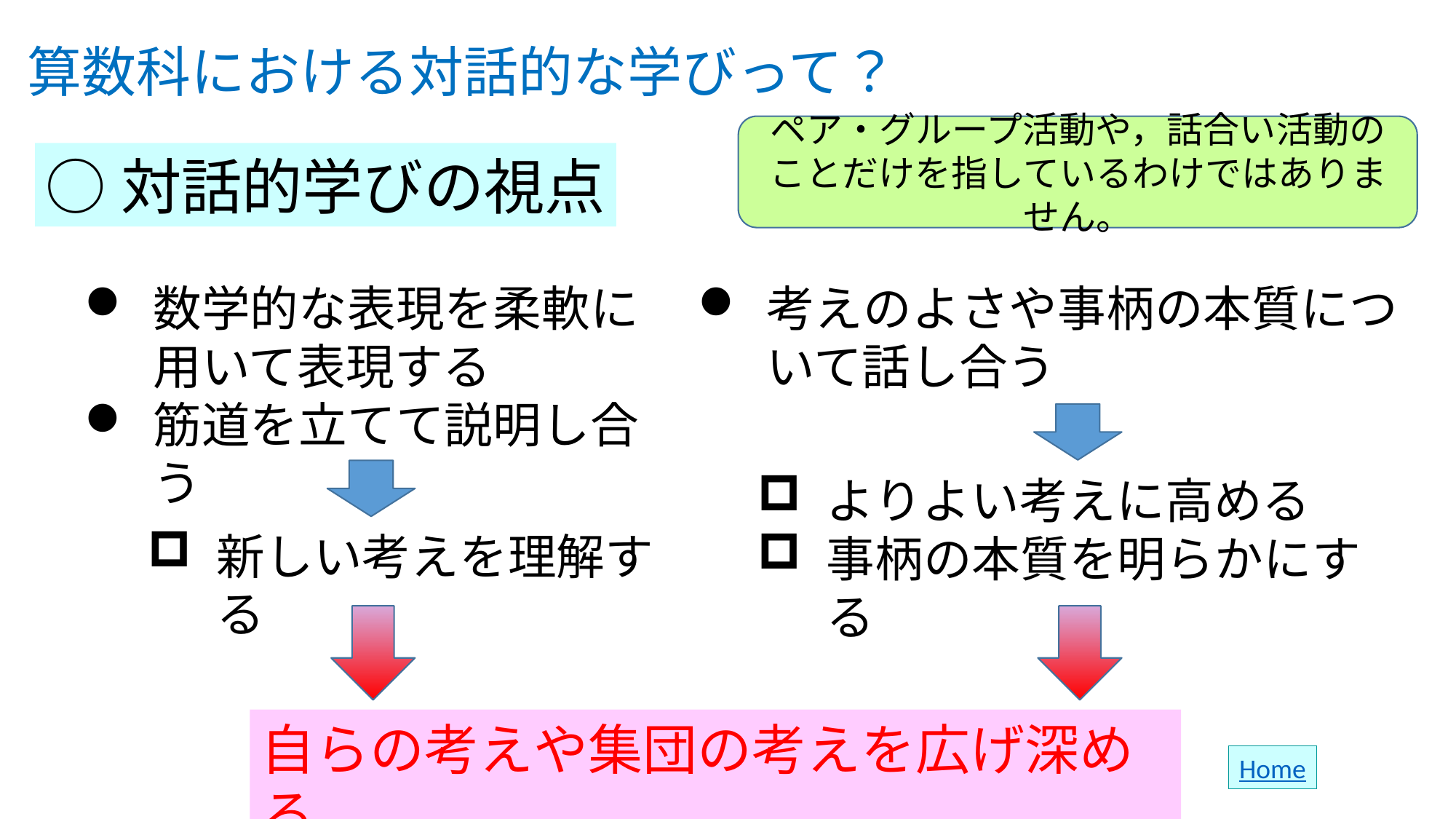

# 算数科における対話的な学びって？
ペア・グループ活動や，話合い活動のことだけを指しているわけではありません。
○対話的学びの視点
数学的な表現を柔軟に用いて表現する
筋道を立てて説明し合う
考えのよさや事柄の本質について話し合う

よりよい考えに高める
事柄の本質を明らかにする
新しい考えを理解する

自らの考えや集団の考えを広げ深める
Home